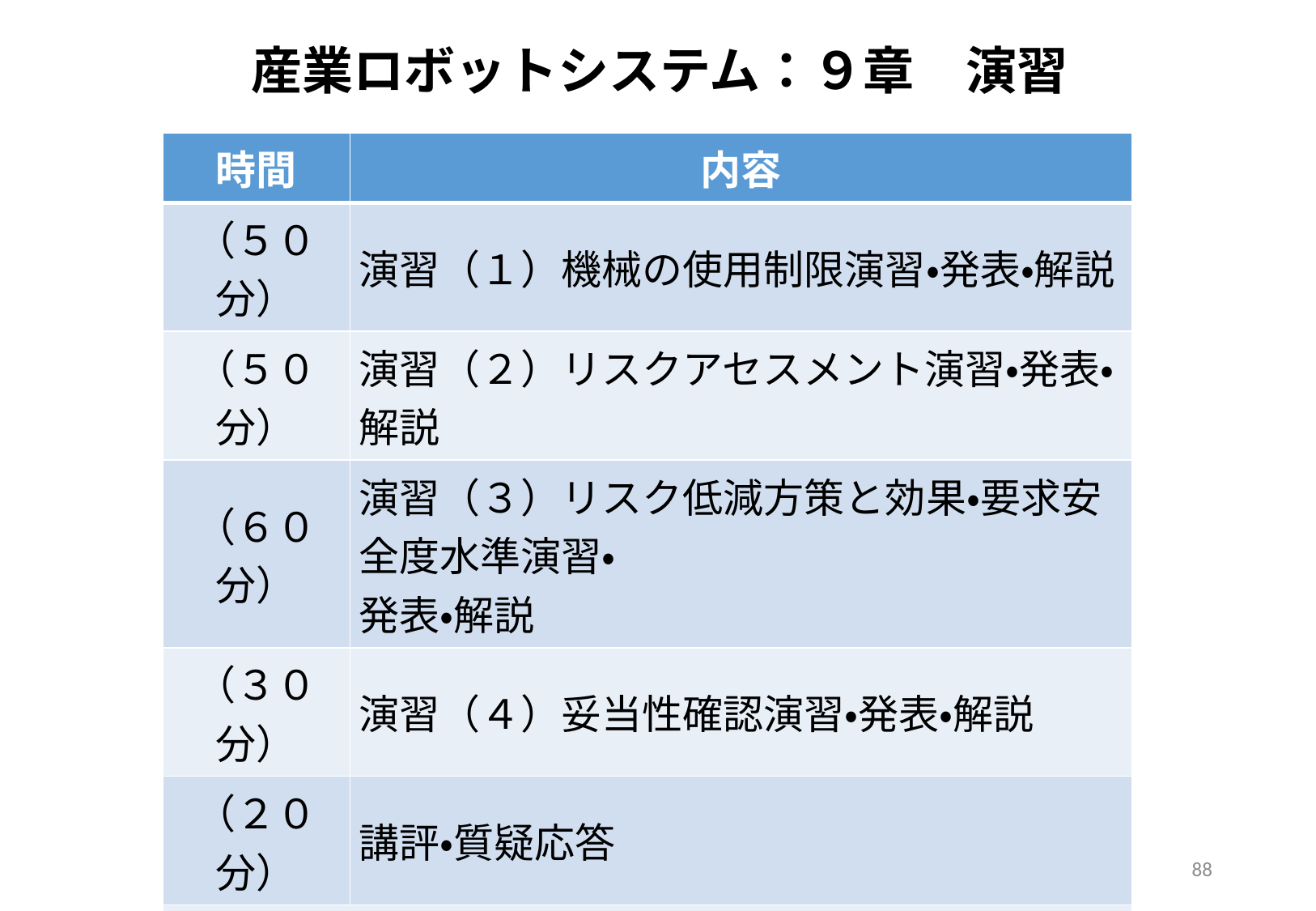

# 産業ロボットシステム：９章　演習

| 時間 | 内容 |
| --- | --- |
| （５０分） | 演習（１）機械の使用制限演習・発表・解説 |
| （５０分） | 演習（２）リスクアセスメント演習・発表・解説 |
| （６０分） | 演習（３）リスク低減方策と効果・要求安全度水準演習・ 発表・解説 |
| （３０分） | 演習（４）妥当性確認演習・発表・解説 |
| （２０分） | 講評・質疑応答 |
| 演習時間の目安（合計時間：２１０分） |  |
88
平成29年度厚生労働省委託　機能安全を活用した機械設備の安全対策の推進事業 活用実践マニュアル